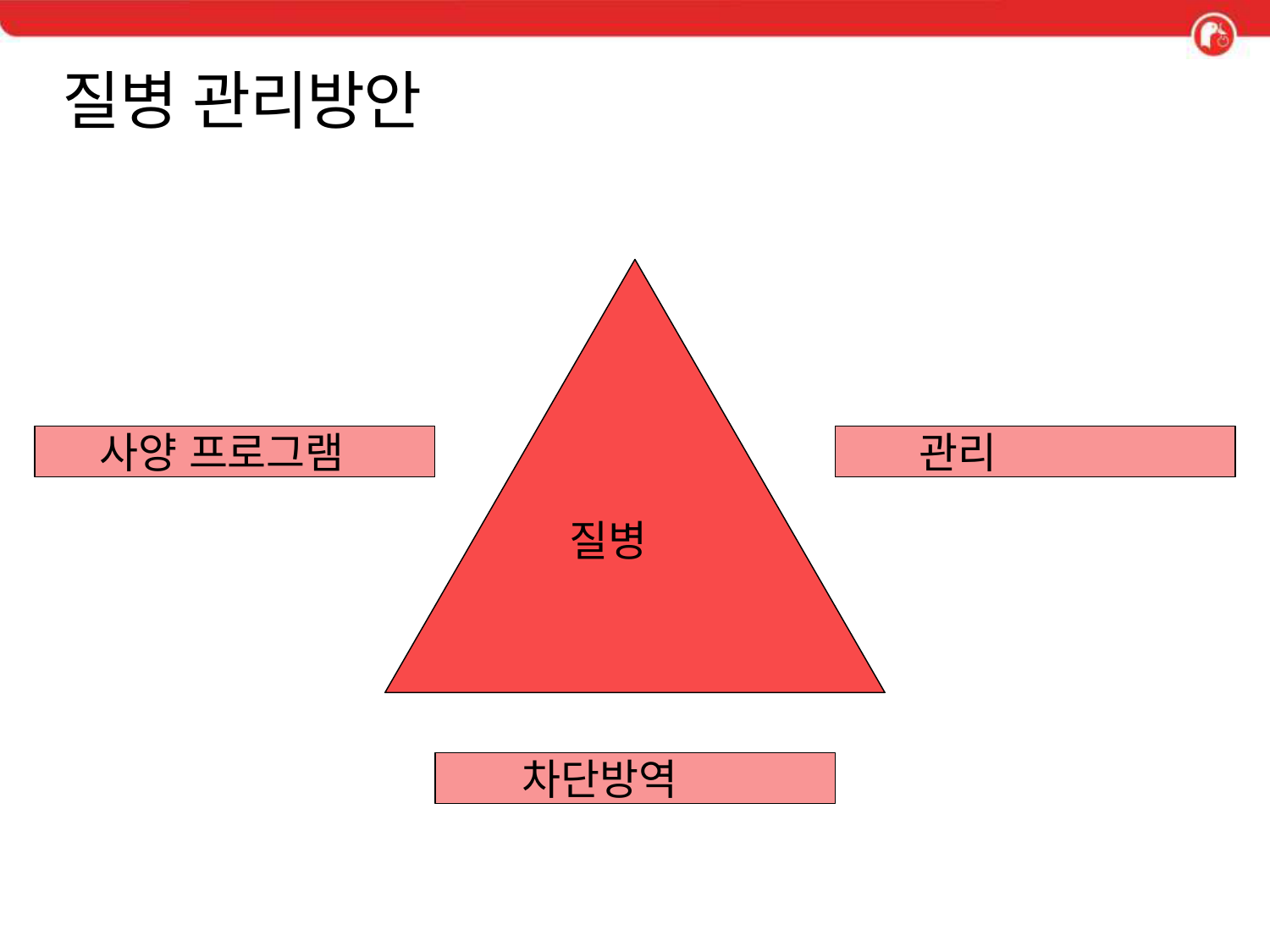

질병 관리방안

사양 프로그램
관리
질병
차단방역